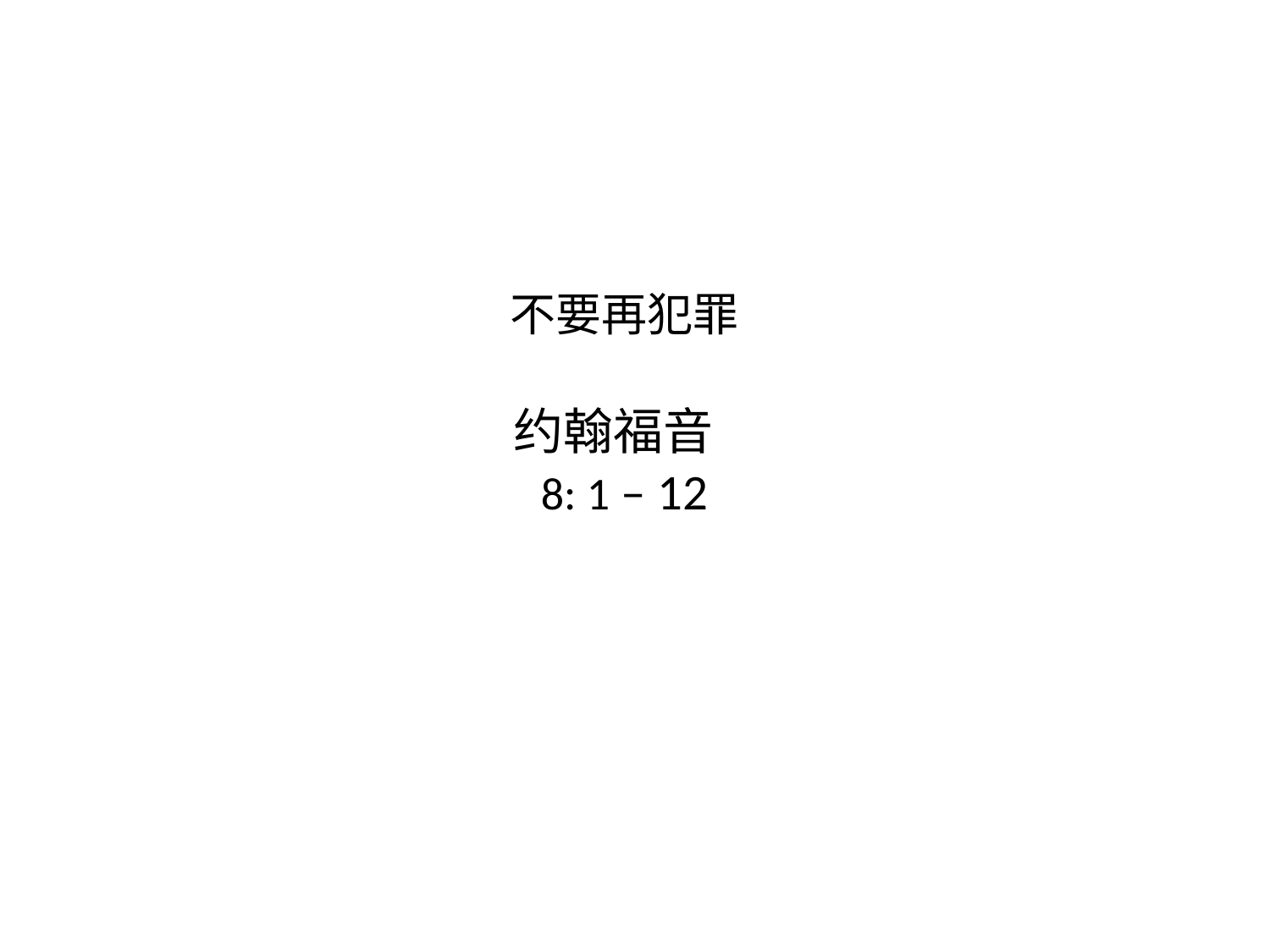

# 不要再犯罪 约翰福音 8: 1 – 12